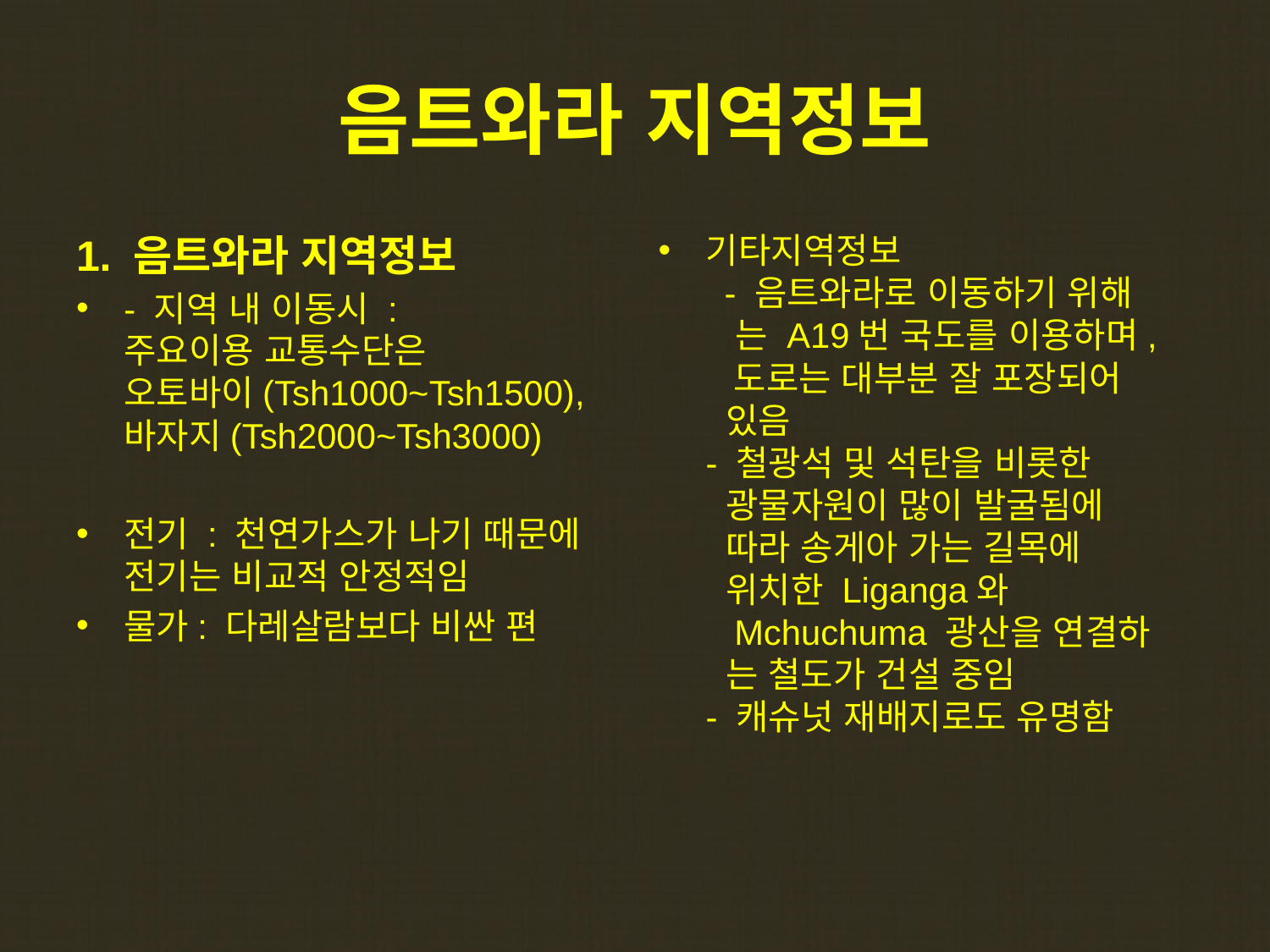

# 음트와라 지역정보
1. 음트와라 지역정보
- 지역 내 이동시 :
주요이용 교통수단은
오토바이(Tsh1000~Tsh1500),
바자지(Tsh2000~Tsh3000)

전기 : 천연가스가 나기 때문에 전기는 비교적 안정적임
물가: 다레살람보다 비싼 편

기타지역정보
 - 음트와라로 이동하기 위해
   는 A19번 국도를 이용하며,
  도로는 대부분 잘 포장되어
  있음
- 철광석 및 석탄을 비롯한
  광물자원이 많이 발굴됨에
  따라 송게아 가는 길목에
  위치한 Liganga와
  Mchuchuma 광산을 연결하
  는 철도가 건설 중임
- 캐슈넛 재배지로도 유명함